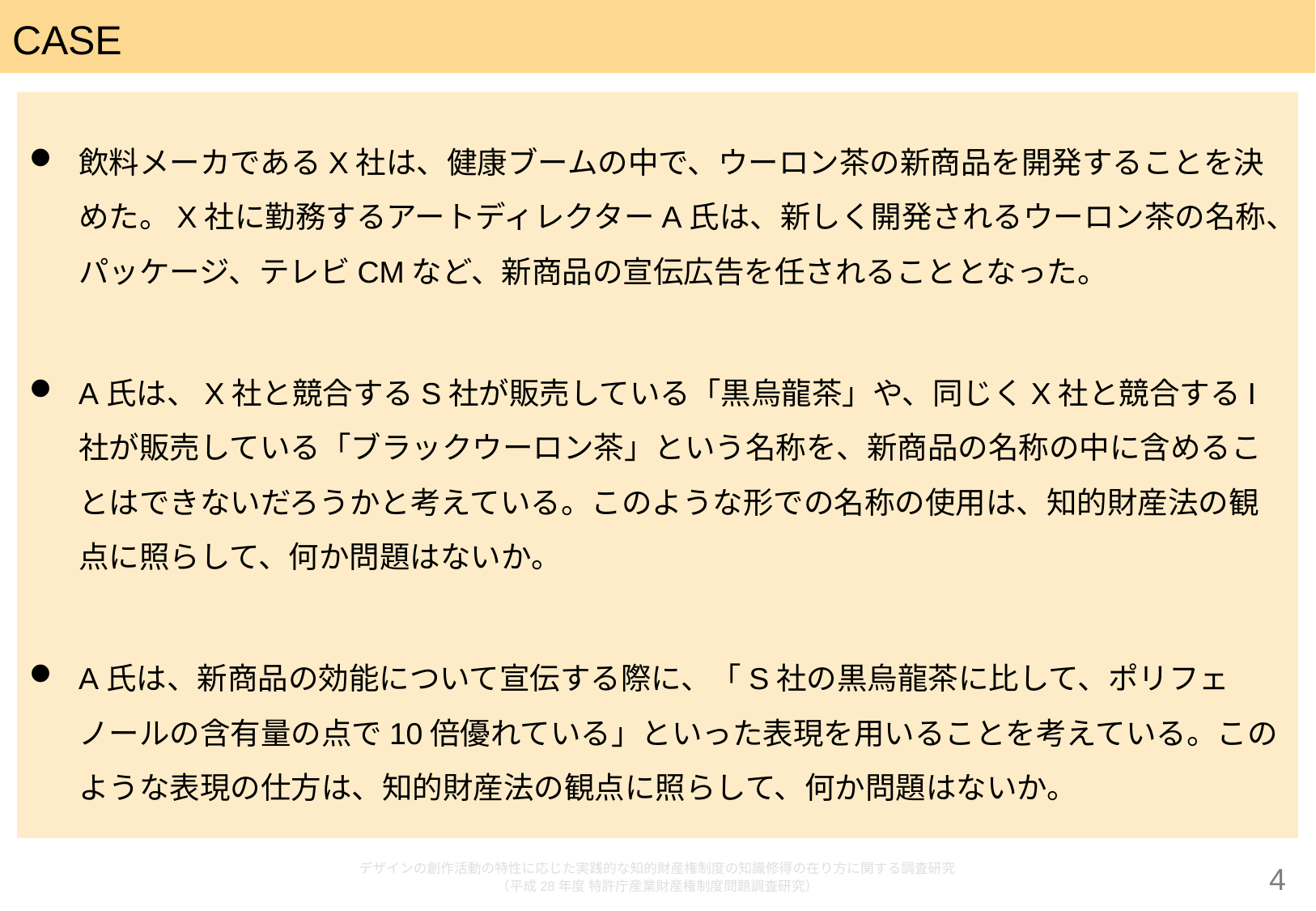

# CASE
飲料メーカであるX社は、健康ブームの中で、ウーロン茶の新商品を開発することを決めた。X社に勤務するアートディレクターA氏は、新しく開発されるウーロン茶の名称、パッケージ、テレビCMなど、新商品の宣伝広告を任されることとなった。

A氏は、X社と競合するS社が販売している「黒烏龍茶」や、同じくX社と競合するI社が販売している「ブラックウーロン茶」という名称を、新商品の名称の中に含めることはできないだろうかと考えている。このような形での名称の使用は、知的財産法の観点に照らして、何か問題はないか。

A氏は、新商品の効能について宣伝する際に、「S社の黒烏龍茶に比して、ポリフェノールの含有量の点で10倍優れている」といった表現を用いることを考えている。このような表現の仕方は、知的財産法の観点に照らして、何か問題はないか。
デザインの創作活動の特性に応じた実践的な知的財産権制度の知識修得の在り方に関する調査研究
（平成28年度 特許庁産業財産権制度問題調査研究）
4